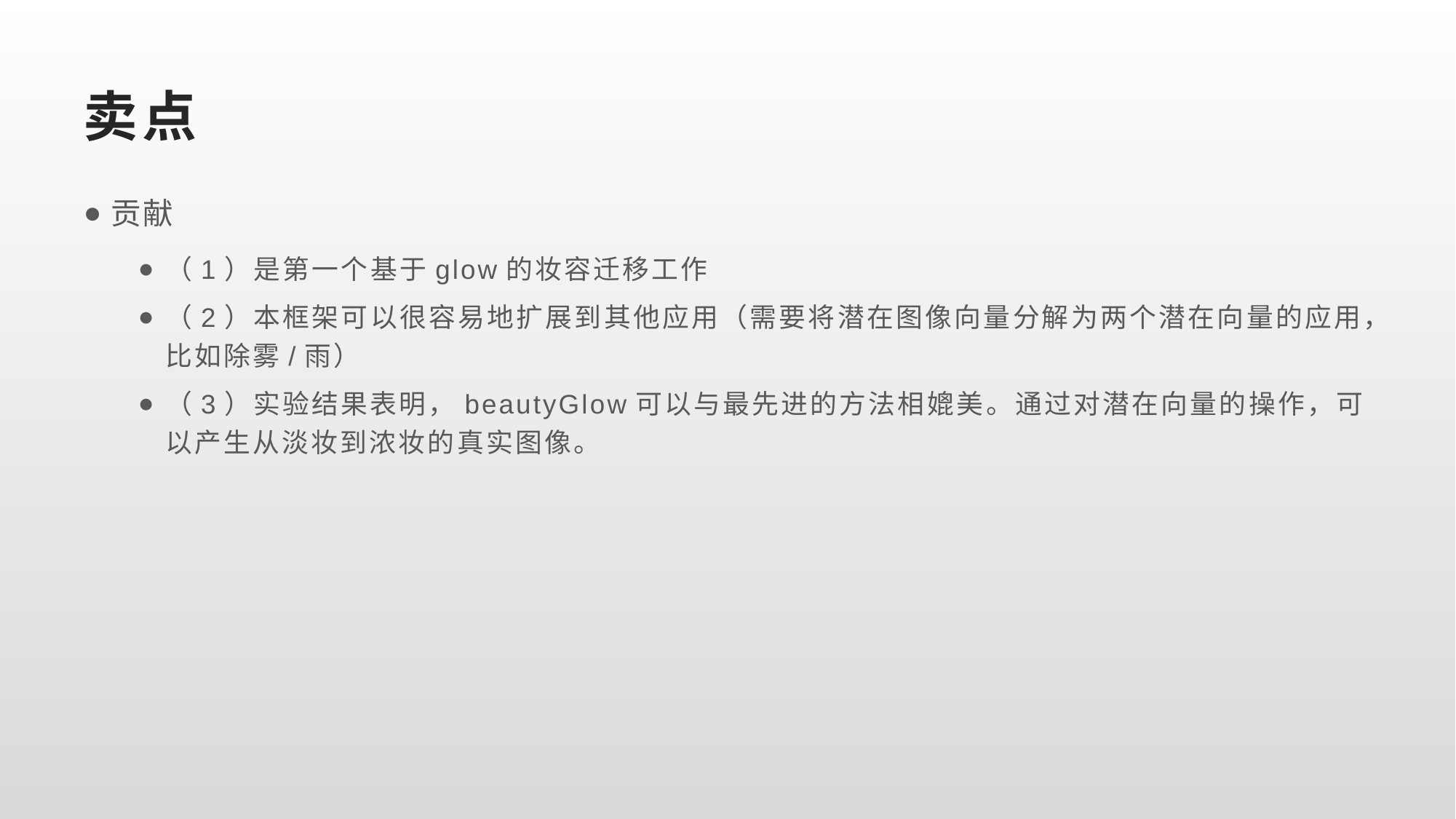

# 卖点
贡献
（1）是第一个基于glow的妆容迁移工作
（2）本框架可以很容易地扩展到其他应用（需要将潜在图像向量分解为两个潜在向量的应用，比如除雾/雨）
（3）实验结果表明，beautyGlow可以与最先进的方法相媲美。通过对潜在向量的操作，可以产生从淡妆到浓妆的真实图像。